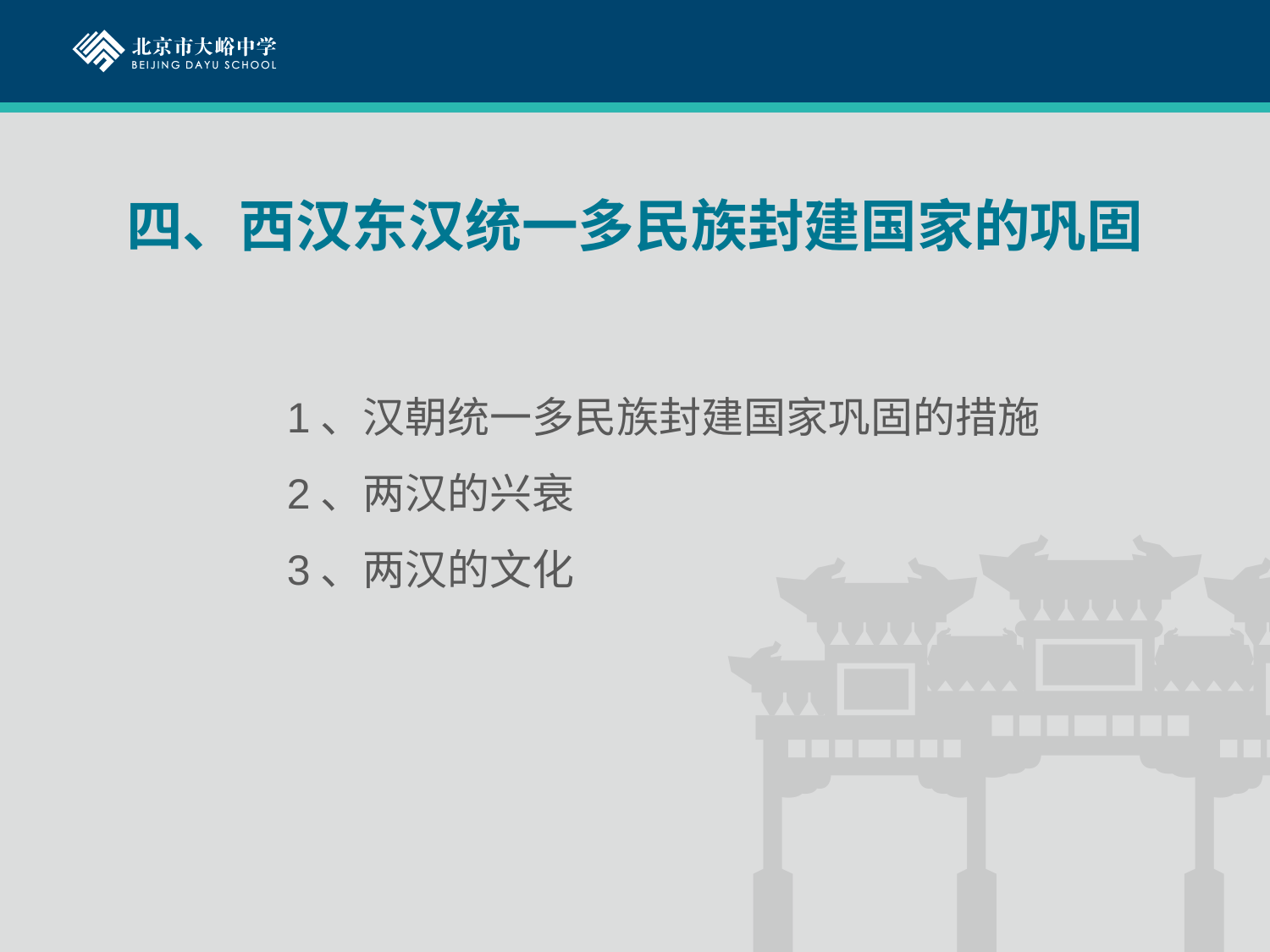

# 四、西汉东汉统一多民族封建国家的巩固
1、汉朝统一多民族封建国家巩固的措施
2、两汉的兴衰
3、两汉的文化